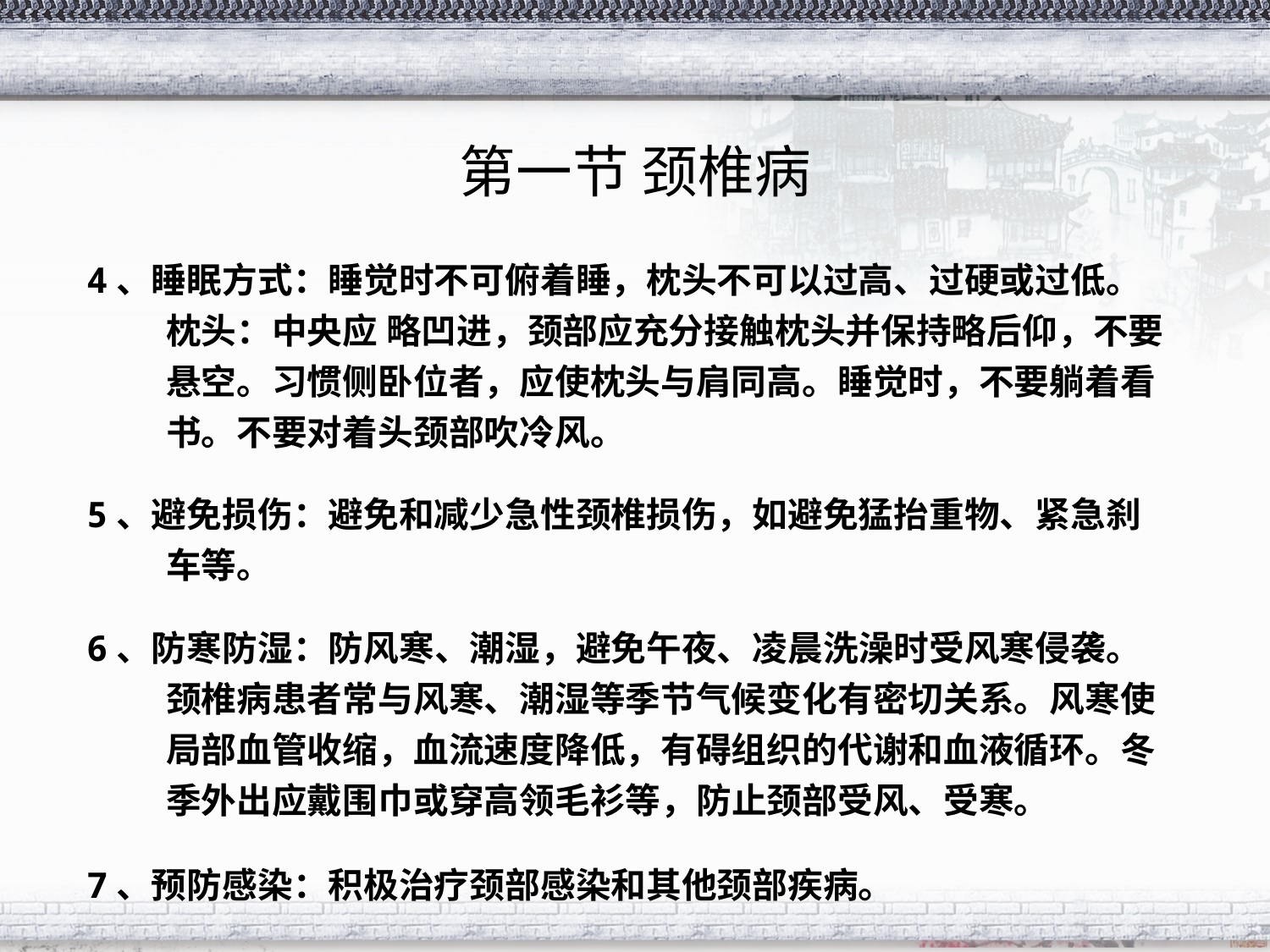

# 第一节 颈椎病
4、睡眠方式：睡觉时不可俯着睡，枕头不可以过高、过硬或过低。枕头：中央应 略凹进，颈部应充分接触枕头并保持略后仰，不要悬空。习惯侧卧位者，应使枕头与肩同高。睡觉时，不要躺着看书。不要对着头颈部吹冷风。
5、避免损伤：避免和减少急性颈椎损伤，如避免猛抬重物、紧急刹车等。
6、防寒防湿：防风寒、潮湿，避免午夜、凌晨洗澡时受风寒侵袭。颈椎病患者常与风寒、潮湿等季节气候变化有密切关系。风寒使局部血管收缩，血流速度降低，有碍组织的代谢和血液循环。冬季外出应戴围巾或穿高领毛衫等，防止颈部受风、受寒。
7、预防感染：积极治疗颈部感染和其他颈部疾病。